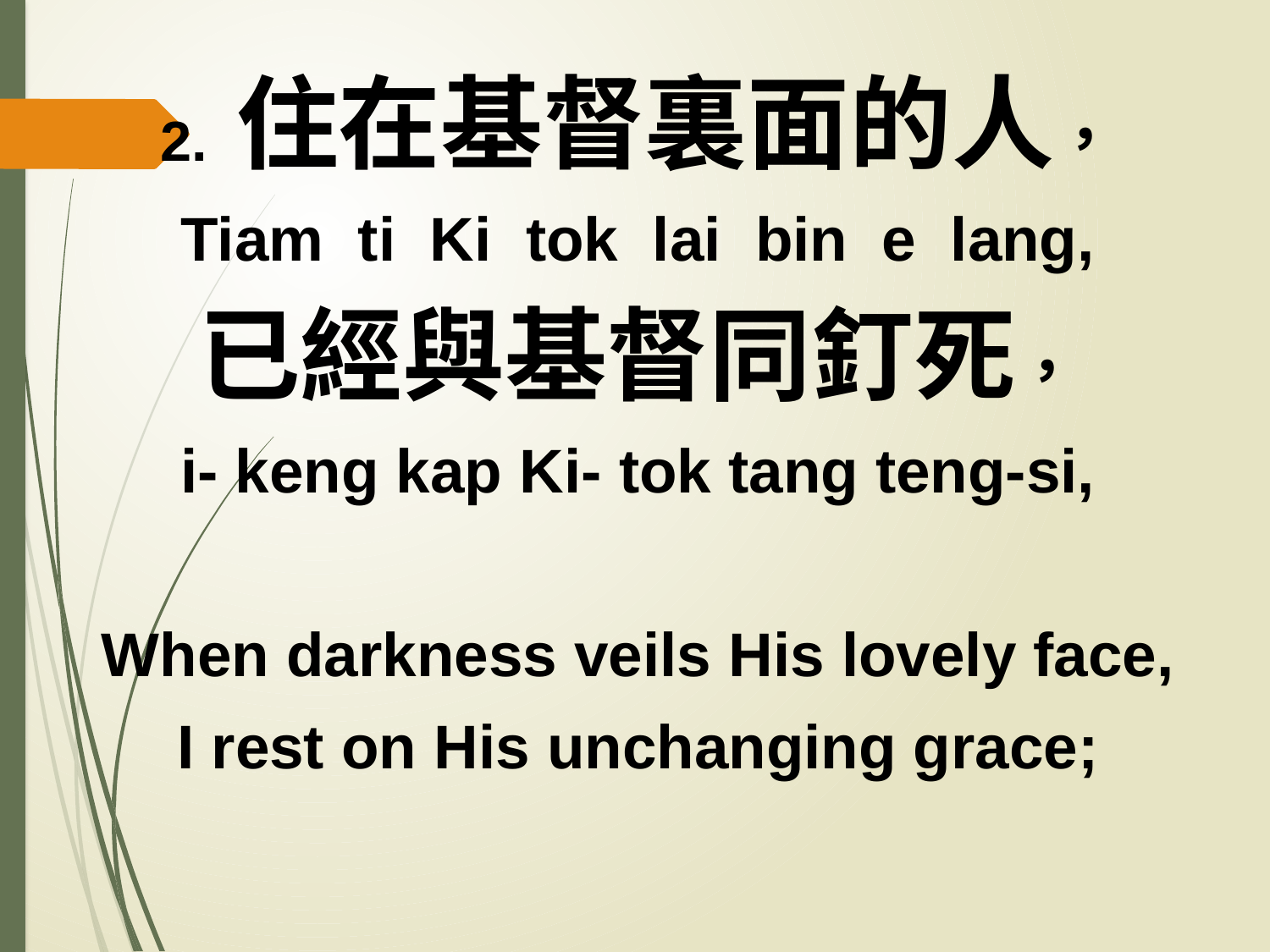

2. 住在基督裏面的人，
Tiam  ti  Ki  tok  lai  bin  e  lang,
已經與基督同釘死，
i- keng kap Ki- tok tang teng-si,

When darkness veils His lovely face,
I rest on His unchanging grace;